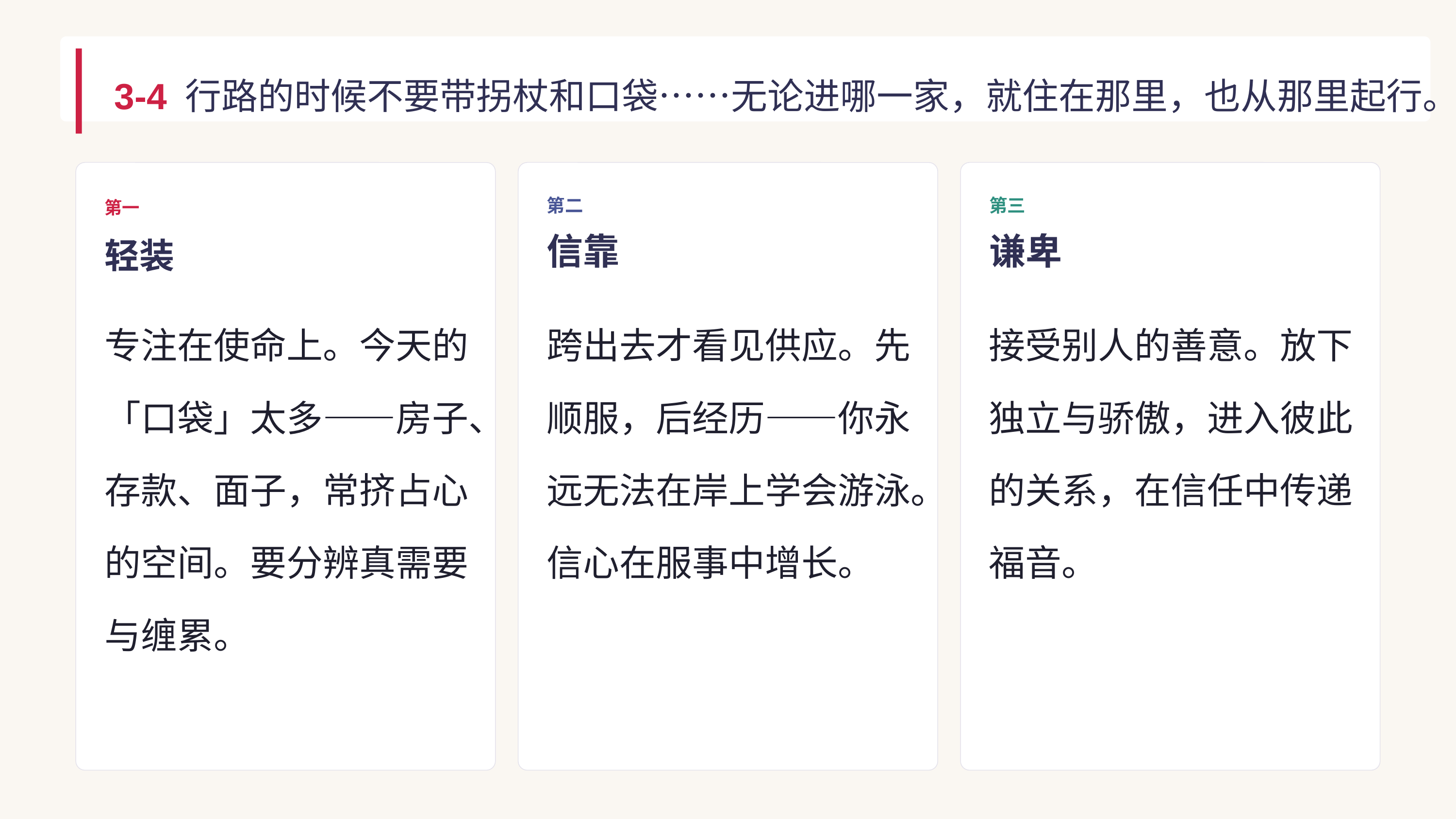

3-4 行路的时候不要带拐杖和口袋……无论进哪一家，就住在那里，也从那里起行。

第一
第二
第三
轻装
信靠
谦卑
专注在使命上。今天的「口袋」太多——房子、存款、面子，常挤占心的空间。要分辨真需要与缠累。
跨出去才看见供应。先顺服，后经历——你永远无法在岸上学会游泳。信心在服事中增长。
接受别人的善意。放下独立与骄傲，进入彼此的关系，在信任中传递福音。